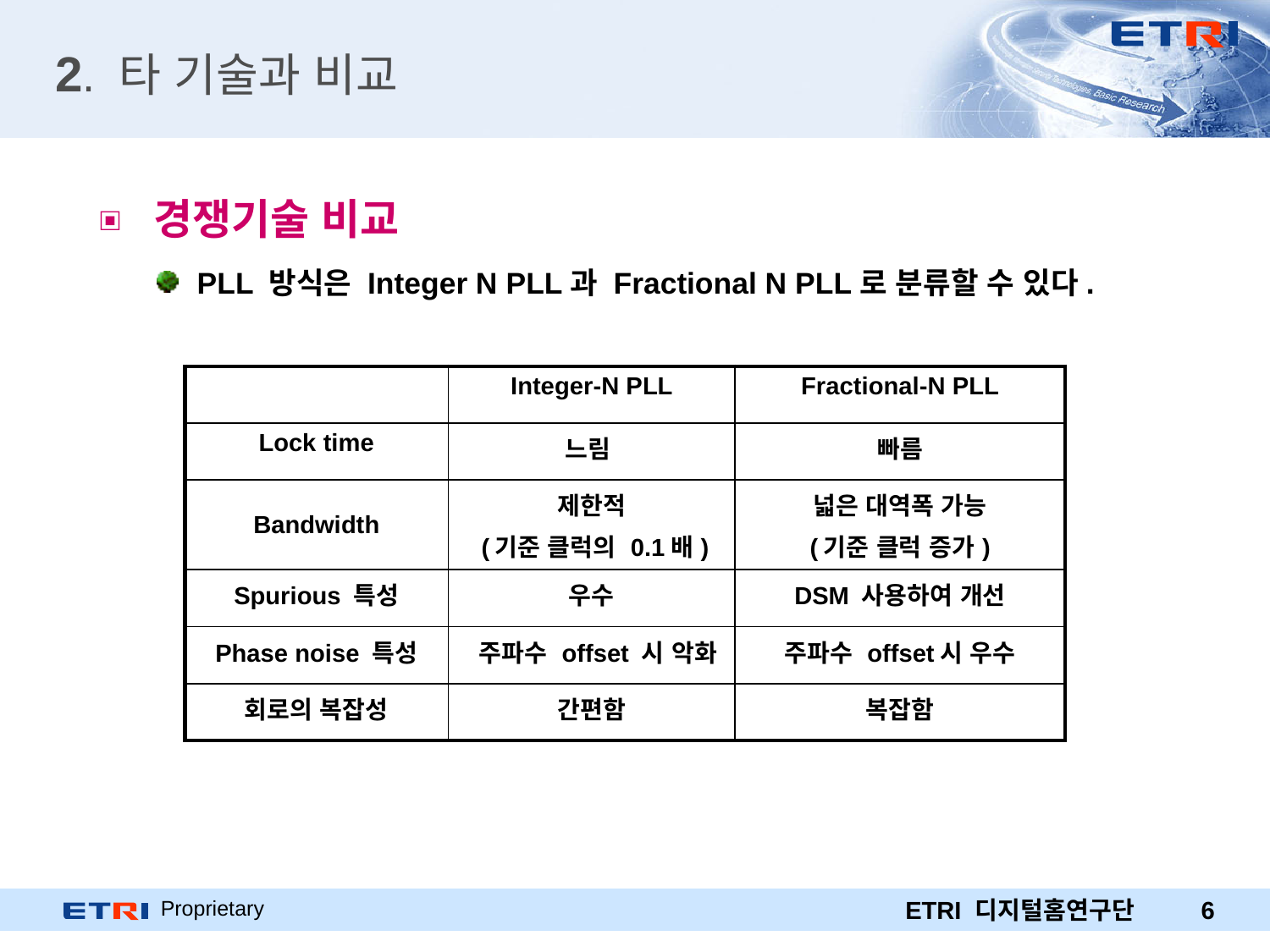

# 2. 타 기술과 비교
 경쟁기술 비교
PLL 방식은 Integer N PLL과 Fractional N PLL로 분류할 수 있다.

|  | Integer-N PLL | Fractional-N PLL |
| --- | --- | --- |
| Lock time | 느림 | 빠름 |
| Bandwidth | 제한적 (기준 클럭의 0.1배) | 넓은 대역폭 가능 (기준 클럭 증가) |
| Spurious 특성 | 우수 | DSM 사용하여 개선 |
| Phase noise 특성 | 주파수 offset 시 악화 | 주파수 offset시 우수 |
| 회로의 복잡성 | 간편함 | 복잡함 |
ETRI 디지털홈연구단
6